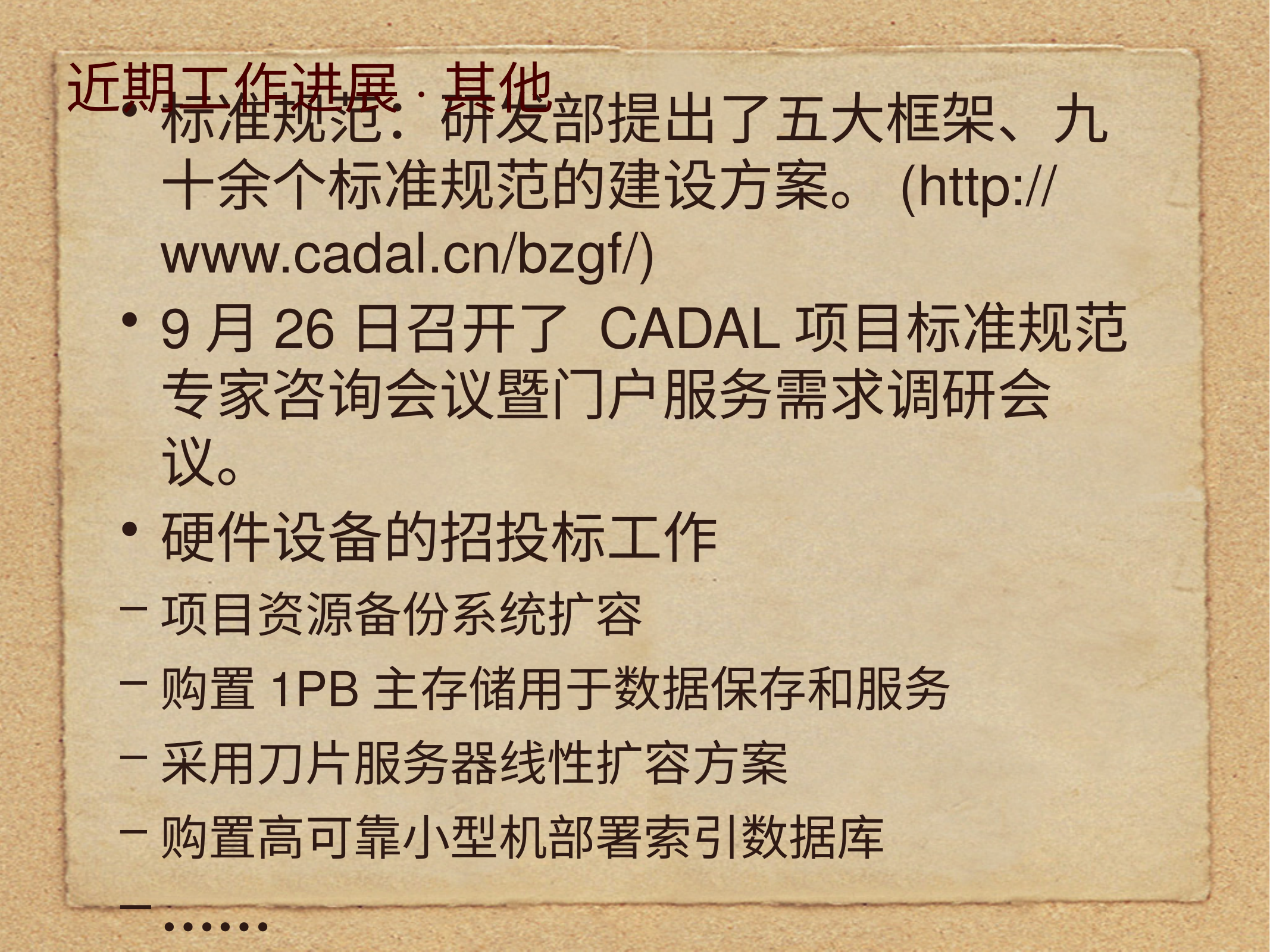

近期工作进展·其他
标准规范：研发部提出了五大框架、九十余个标准规范的建设方案。(http://www.cadal.cn/bzgf/)
9月26日召开了 CADAL项目标准规范专家咨询会议暨门户服务需求调研会议。
硬件设备的招投标工作
项目资源备份系统扩容
购置1PB主存储用于数据保存和服务
采用刀片服务器线性扩容方案
购置高可靠小型机部署索引数据库
……